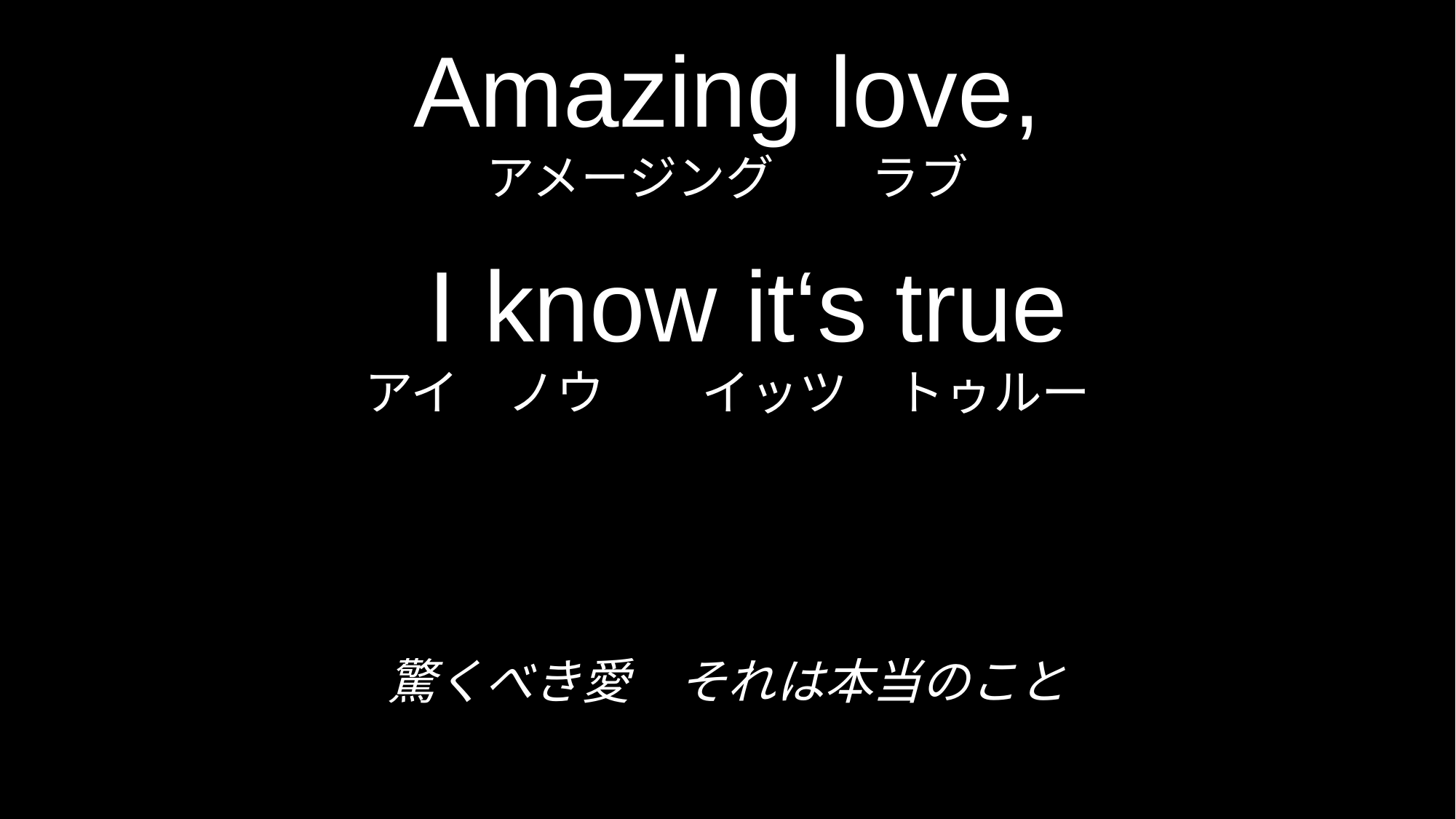

# Amazing love, アメージング　　ラブ I know it‘s true アイ　ノウ　　イッツ　トゥルー
驚くべき愛　それは本当のこと